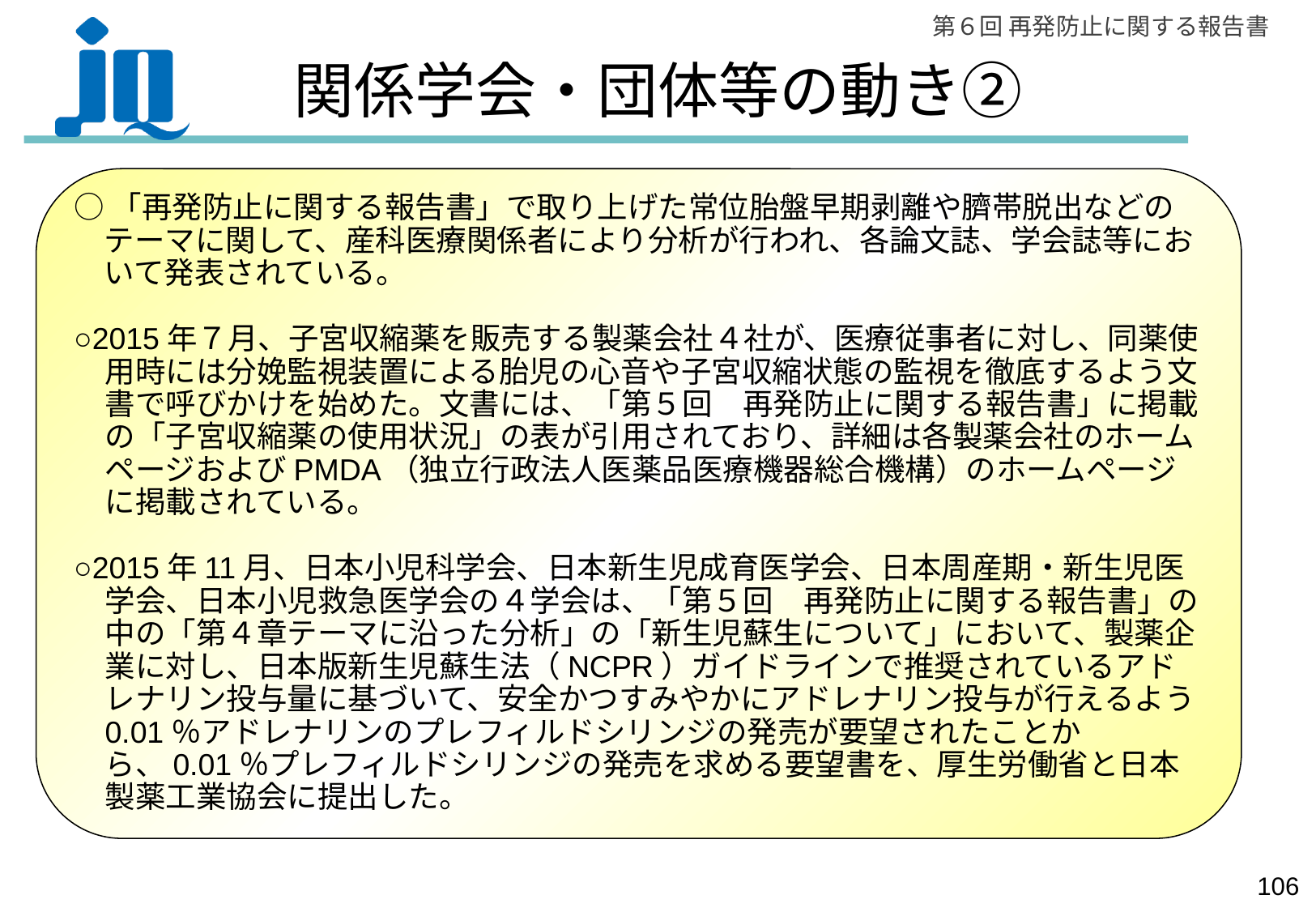

# 関係学会・団体等の動き②
○「再発防止に関する報告書」で取り上げた常位胎盤早期剥離や臍帯脱出などの
　テーマに関して、産科医療関係者により分析が行われ、各論文誌、学会誌等にお
　いて発表されている。

○2015年７月、子宮収縮薬を販売する製薬会社４社が、医療従事者に対し、同薬使用時には分娩監視装置による胎児の心音や子宮収縮状態の監視を徹底するよう文書で呼びかけを始めた。文書には、「第５回　再発防止に関する報告書」に掲載の「子宮収縮薬の使用状況」の表が引用されており、詳細は各製薬会社のホームページおよびPMDA（独立行政法人医薬品医療機器総合機構）のホームページに掲載されている。

○2015年11月、日本小児科学会、日本新生児成育医学会、日本周産期・新生児医学会、日本小児救急医学会の４学会は、「第５回　再発防止に関する報告書」の中の「第４章テーマに沿った分析」の「新生児蘇生について」において、製薬企業に対し、日本版新生児蘇生法（NCPR）ガイドラインで推奨されているアドレナリン投与量に基づいて、安全かつすみやかにアドレナリン投与が行えるよう0.01％アドレナリンのプレフィルドシリンジの発売が要望されたことから、0.01％プレフィルドシリンジの発売を求める要望書を、厚生労働省と日本製薬工業協会に提出した。
106